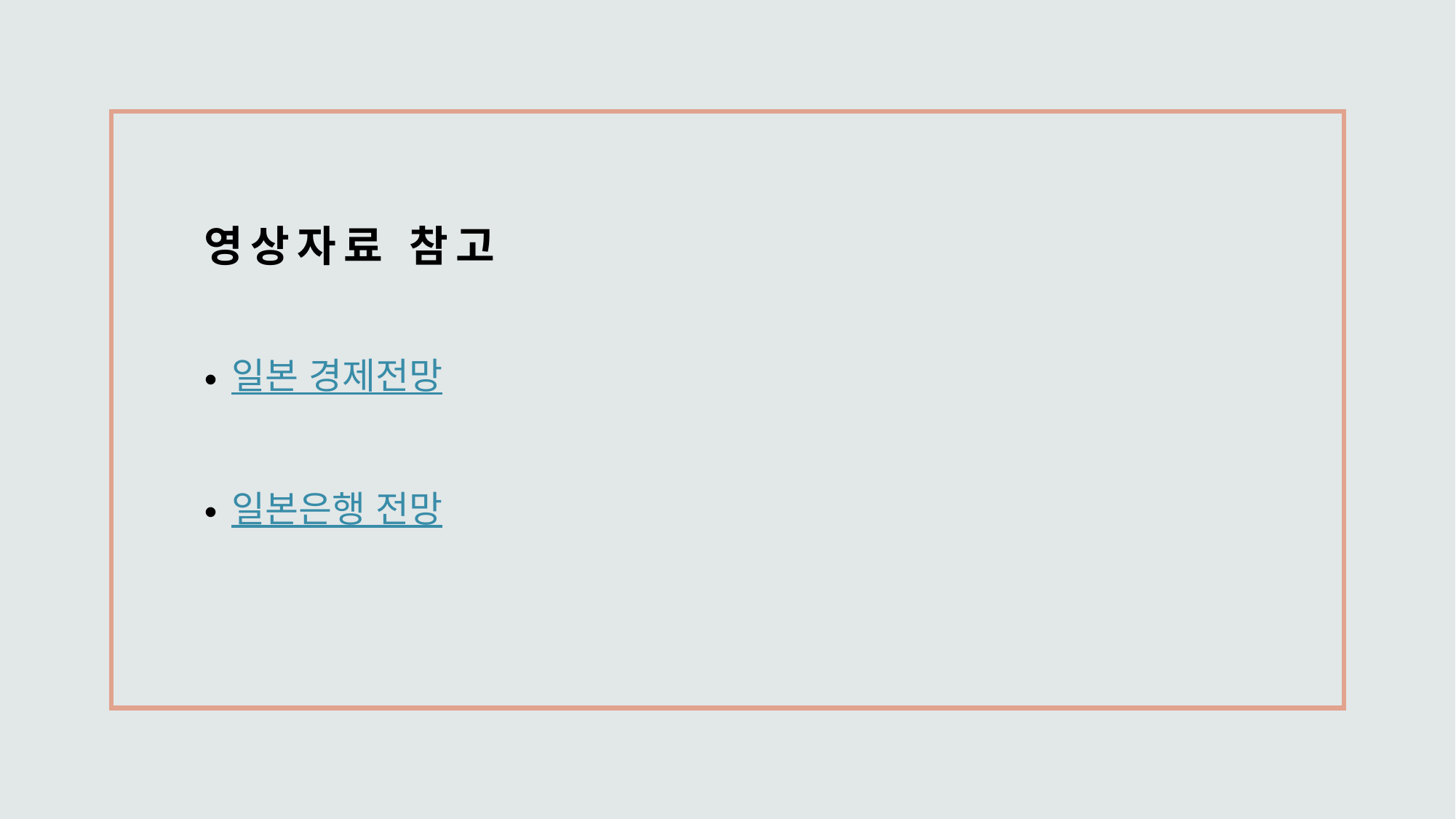

# 영상자료 참고

일본 경제전망

일본은행 전망